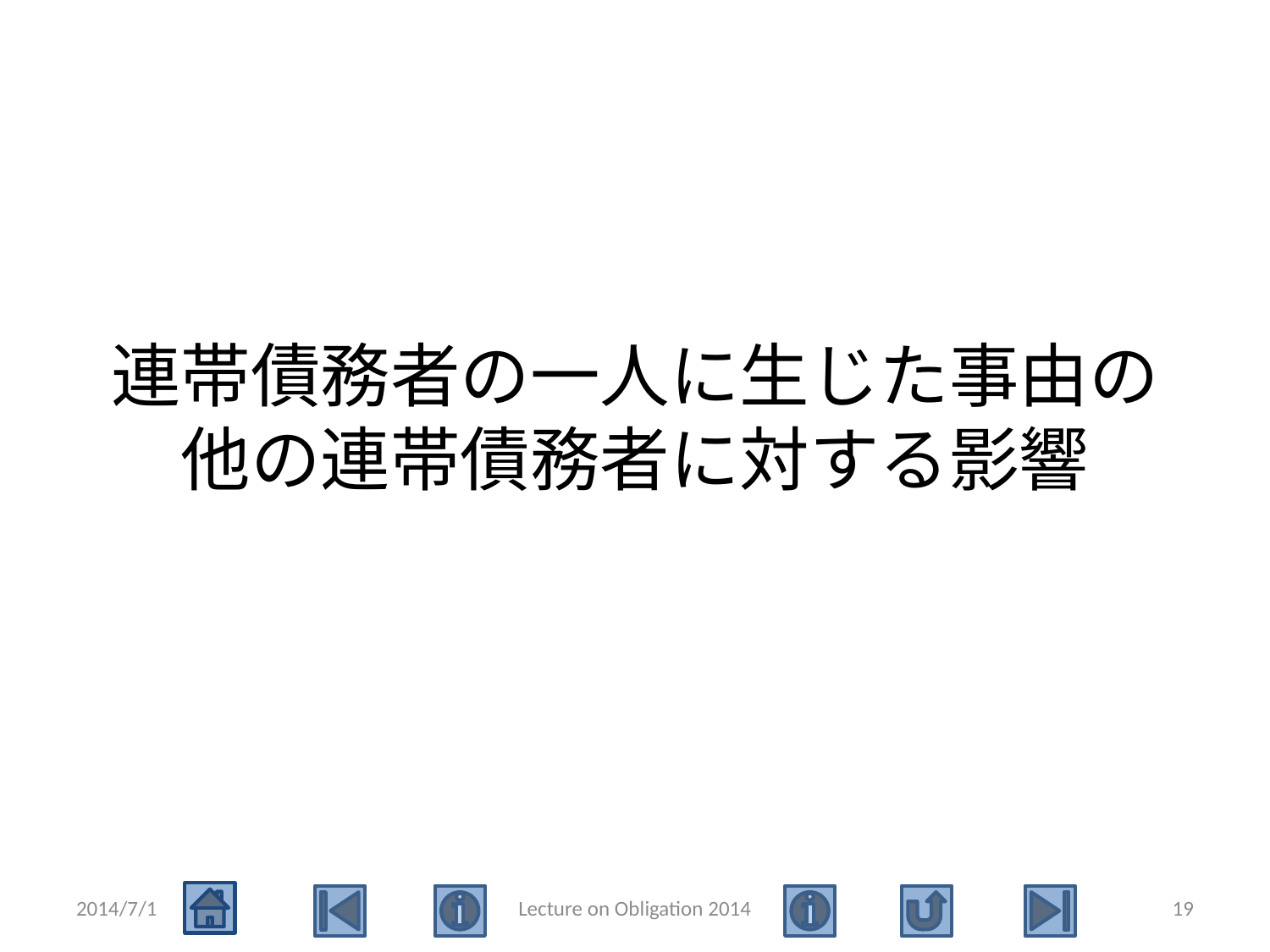

# 連帯債務者の一人に生じた事由の他の連帯債務者に対する影響

2014/7/1
Lecture on Obligation 2014
19